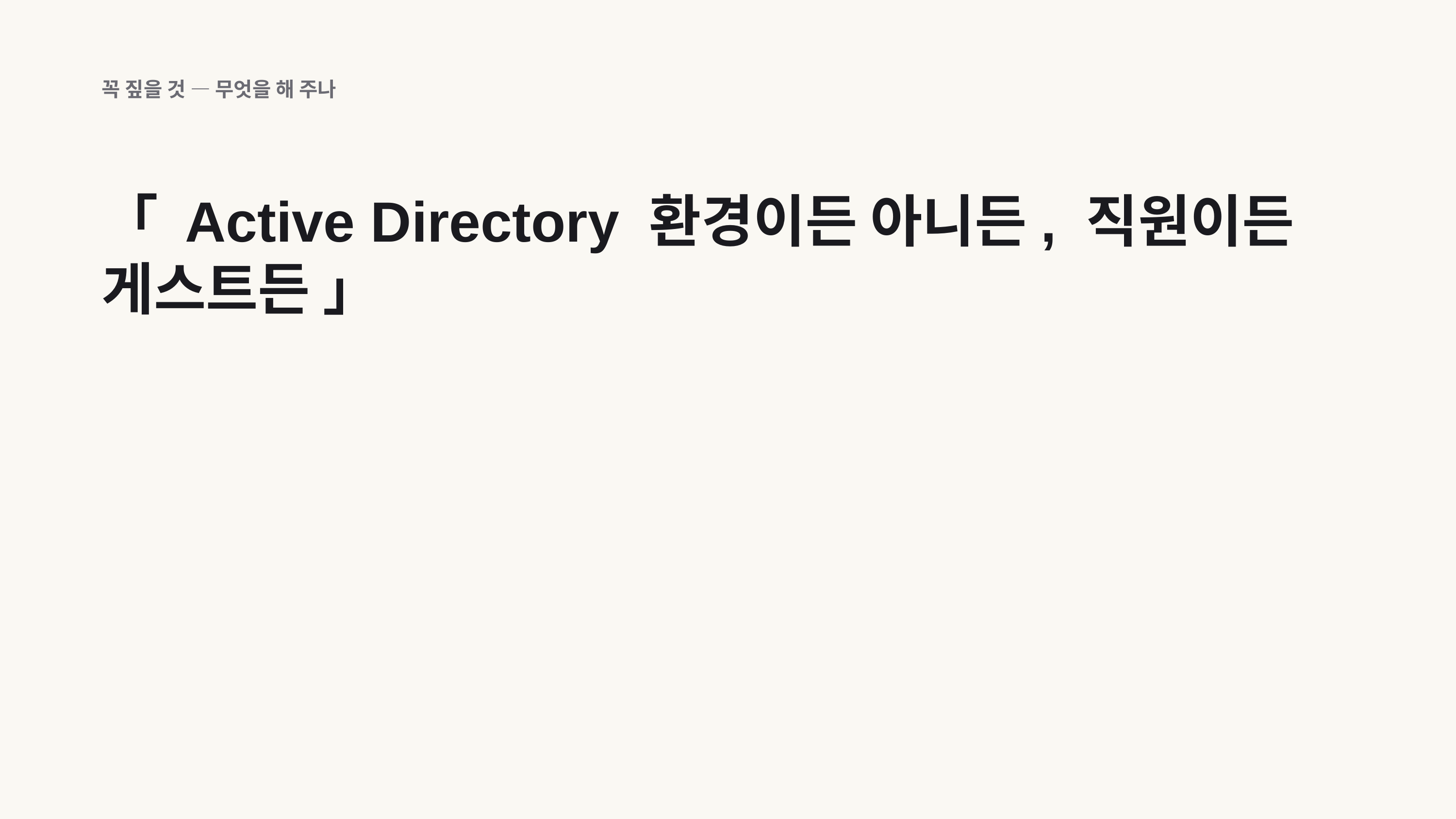

꼭 짚을 것 — 무엇을 해 주나
「 Active Directory 환경이든 아니든, 직원이든 게스트든 」